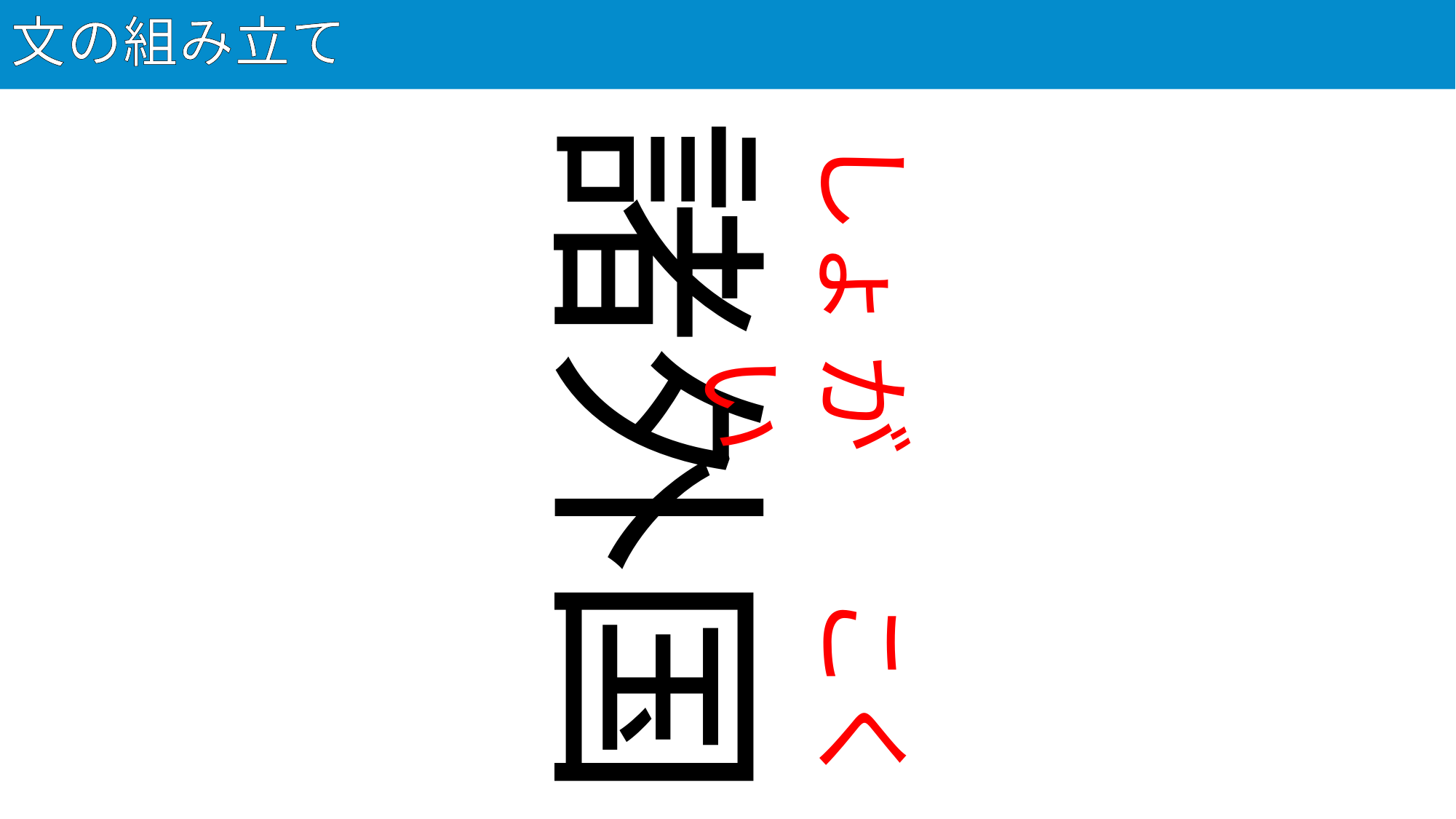

# 文の組み立て
57
諸外国
しょ
がい
こく